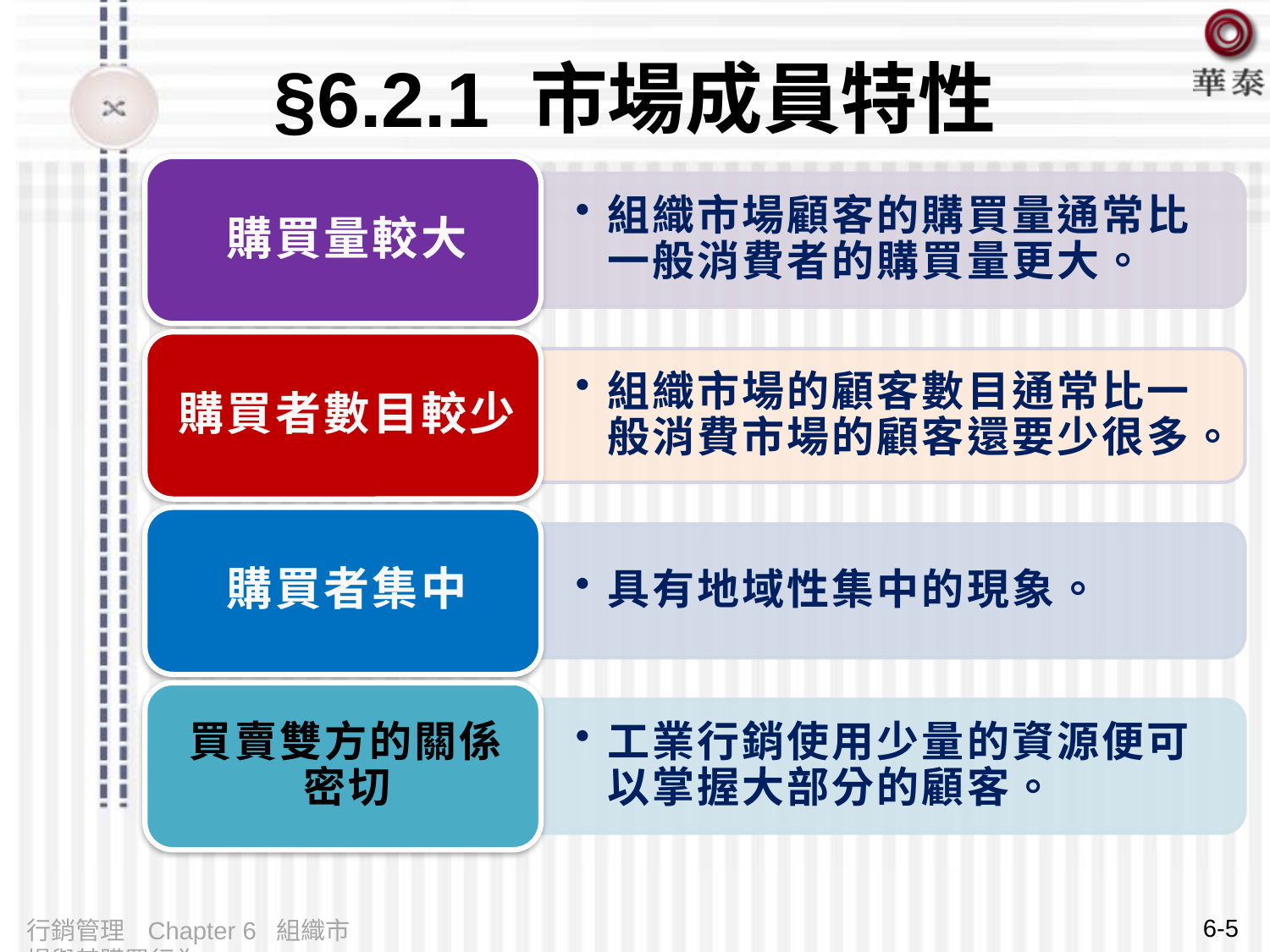

# §6.2.1 市場成員特性
組織市場顧客的購買量通常比一般消費者的購買量更大。
購買量較大
組織市場的顧客數目通常比一般消費市場的顧客還要少很多。
購買者數目較少
具有地域性集中的現象。
購買者集中
工業行銷使用少量的資源便可以掌握大部分的顧客。
買賣雙方的關係密切
6-5
行銷管理   Chapter 6  組織市場與其購買行為